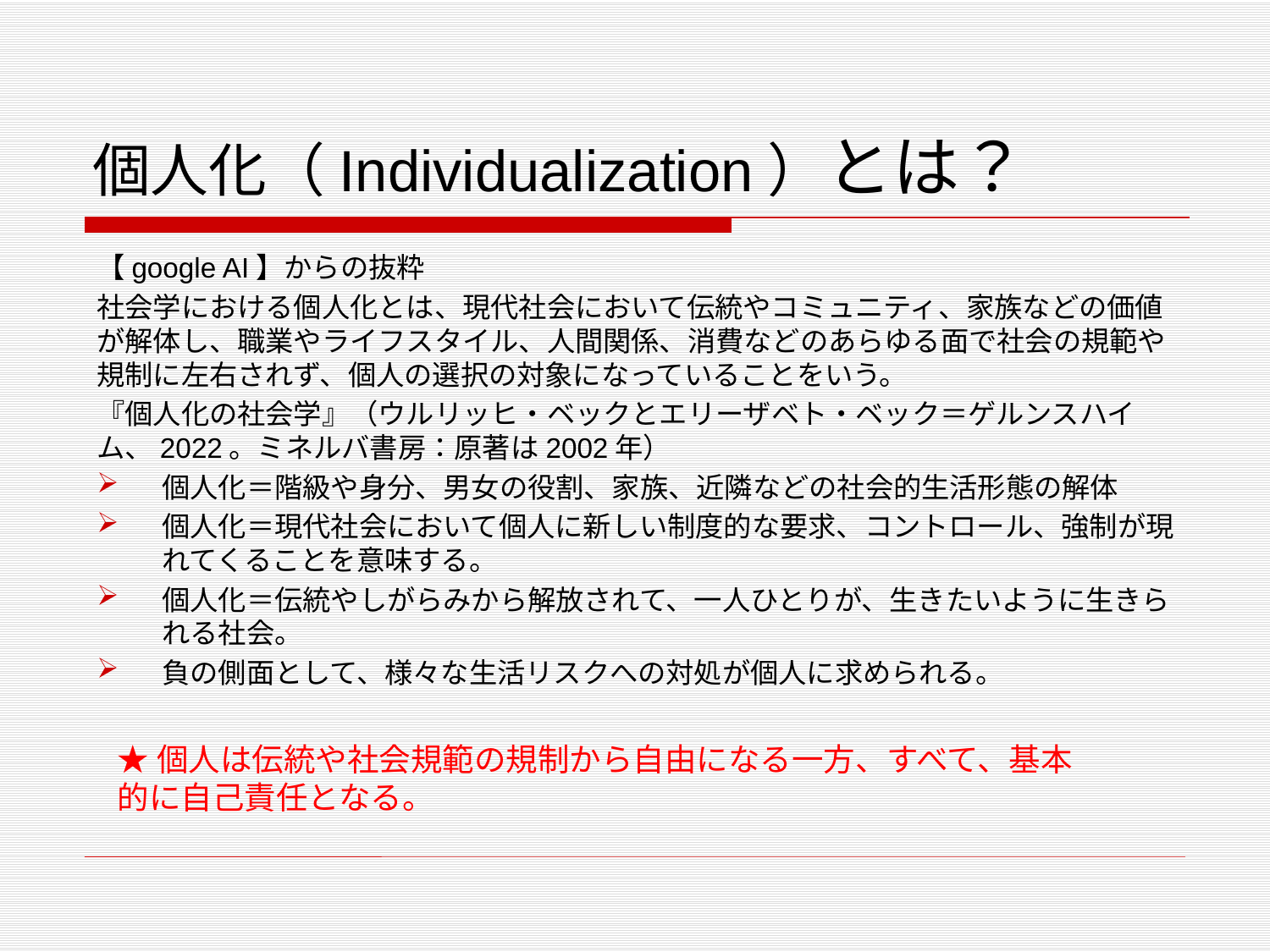

# 個人化（Individualization）とは？
【google AI】からの抜粋﻿
社会学における個人化とは、現代社会において伝統やコミュニティ、家族などの価値が解体し、職業やライフスタイル、人間関係、消費などのあらゆる面で社会の規範や規制に左右されず、個人の選択の対象になっていることをいう。
『個人化の社会学』（ウルリッヒ・ベックとエリーザベト・ベック＝ゲルンスハイム、2022。ミネルバ書房：原著は2002年）
個人化＝階級や身分、男女の役割、家族、近隣などの社会的生活形態の解体
個人化＝現代社会において個人に新しい制度的な要求、コントロール、強制が現れてくることを意味する。﻿
個人化＝伝統やしがらみから解放されて、一人ひとりが、生きたいように生きられる社会。
負の側面として、様々な生活リスクへの対処が個人に求められる。
★個人は伝統や社会規範の規制から自由になる一方、すべて、基本的に自己責任となる。